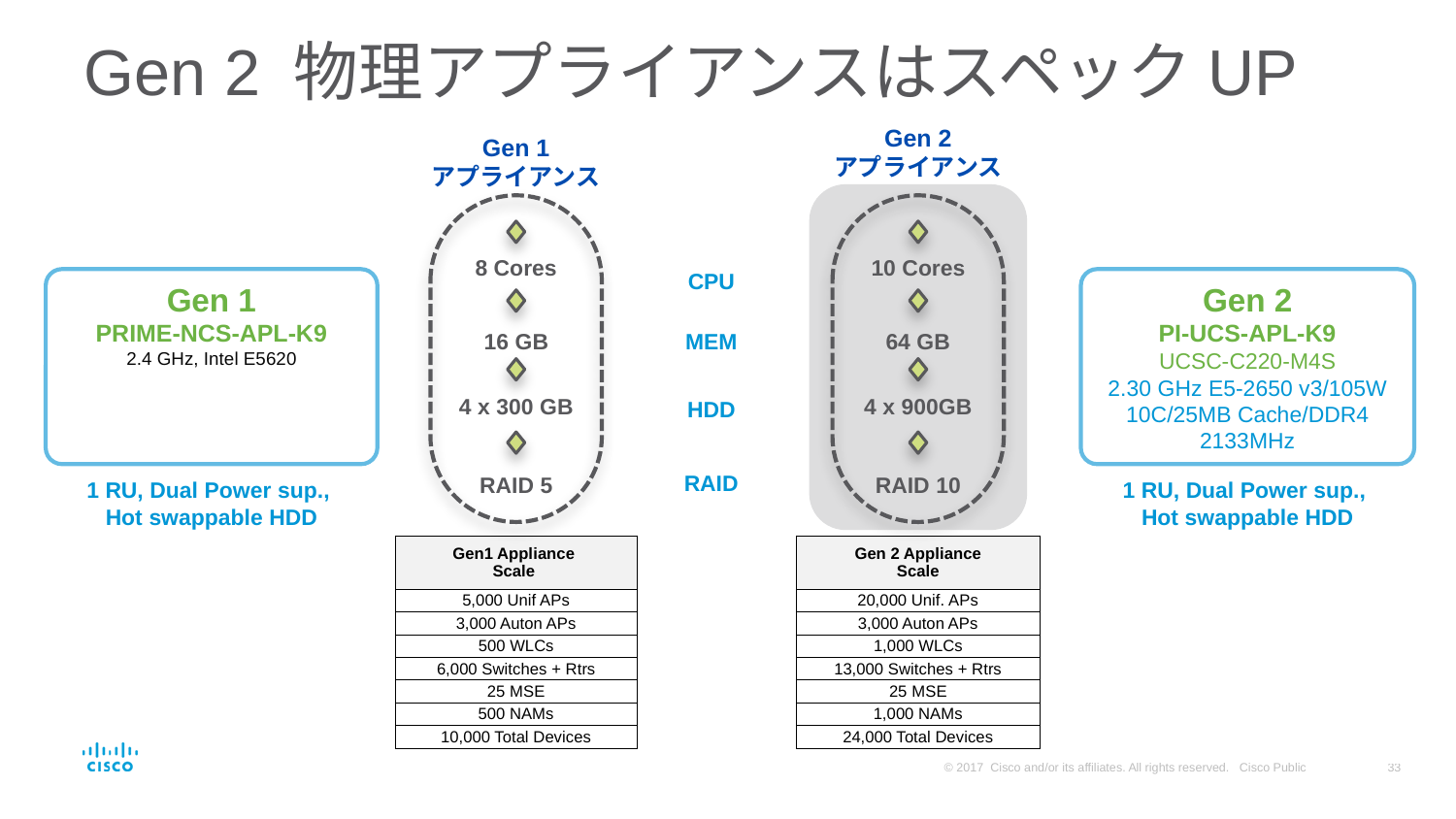

# Gen 2 物理アプライアンスはスペックUP
Gen 2
アプライアンス
Gen 1
アプライアンス

8 Cores
10 Cores
CPU
Gen 1
PRIME-NCS-APL-K9
2.4 GHz, Intel E5620
Gen 2
PI-UCS-APL-K9
UCSC-C220-M4S
2.30 GHz E5-2650 v3/105W 10C/25MB Cache/DDR4 2133MHz

16 GB
64 GB
MEM

4 x 300 GB
4 x 900GB
HDD

RAID 5
RAID 10
RAID
1 RU, Dual Power sup.,
Hot swappable HDD
1 RU, Dual Power sup.,
Hot swappable HDD
| Gen1 Appliance Scale |
| --- |
| 5,000 Unif APs |
| 3,000 Auton APs |
| 500 WLCs |
| 6,000 Switches + Rtrs |
| 25 MSE |
| 500 NAMs |
| 10,000 Total Devices |
| Gen 2 Appliance Scale |
| --- |
| 20,000 Unif. APs |
| 3,000 Auton APs |
| 1,000 WLCs |
| 13,000 Switches + Rtrs |
| 25 MSE |
| 1,000 NAMs |
| 24,000 Total Devices |